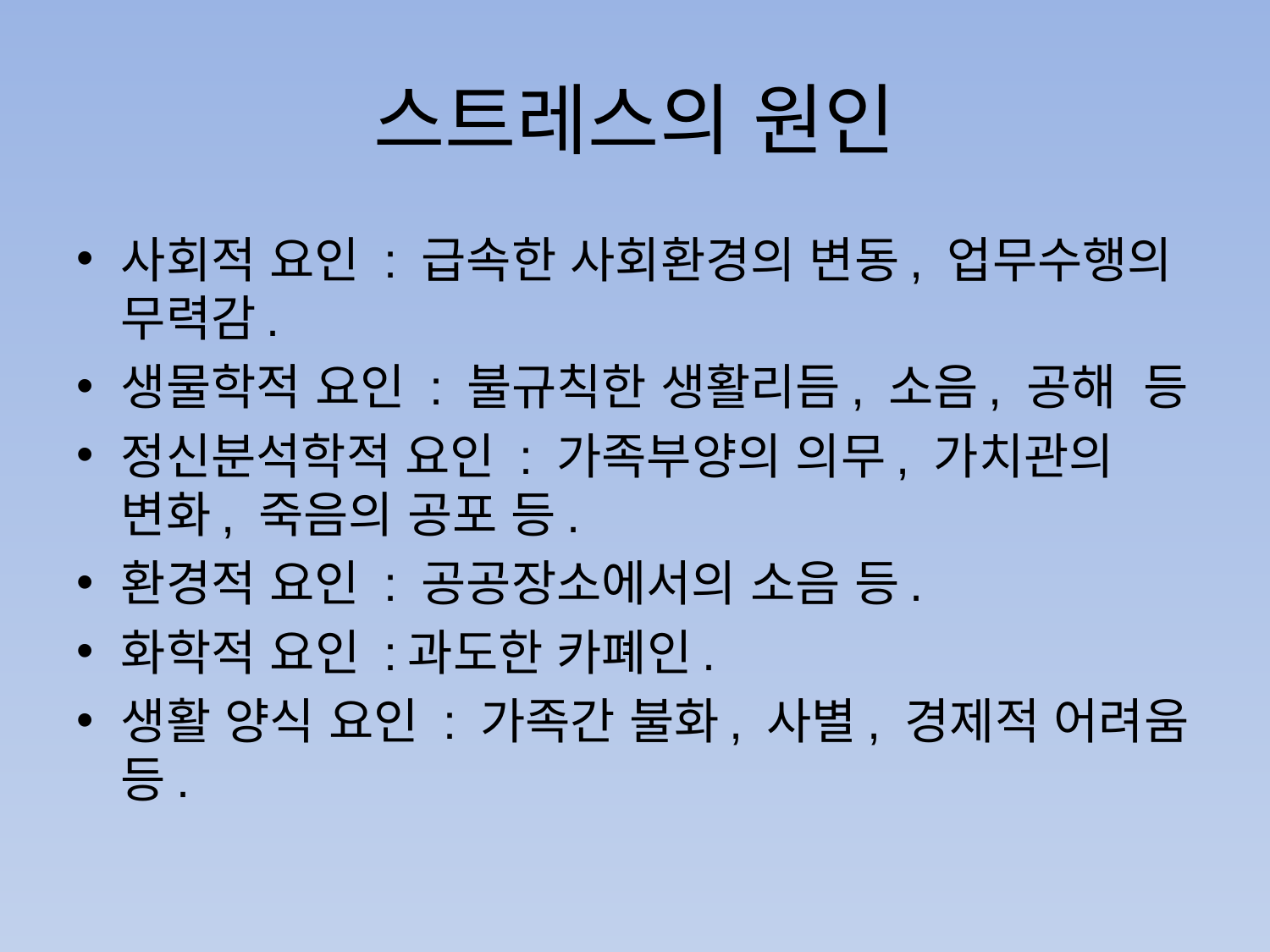

# 스트레스의 원인
사회적 요인 : 급속한 사회환경의 변동, 업무수행의 무력감.
생물학적 요인 : 불규칙한 생활리듬, 소음, 공해  등
정신분석학적 요인 : 가족부양의 의무, 가치관의 변화, 죽음의 공포 등.
환경적 요인 : 공공장소에서의 소음 등.
화학적 요인 :과도한 카폐인.
생활 양식 요인 : 가족간 불화, 사별, 경제적 어려움 등.